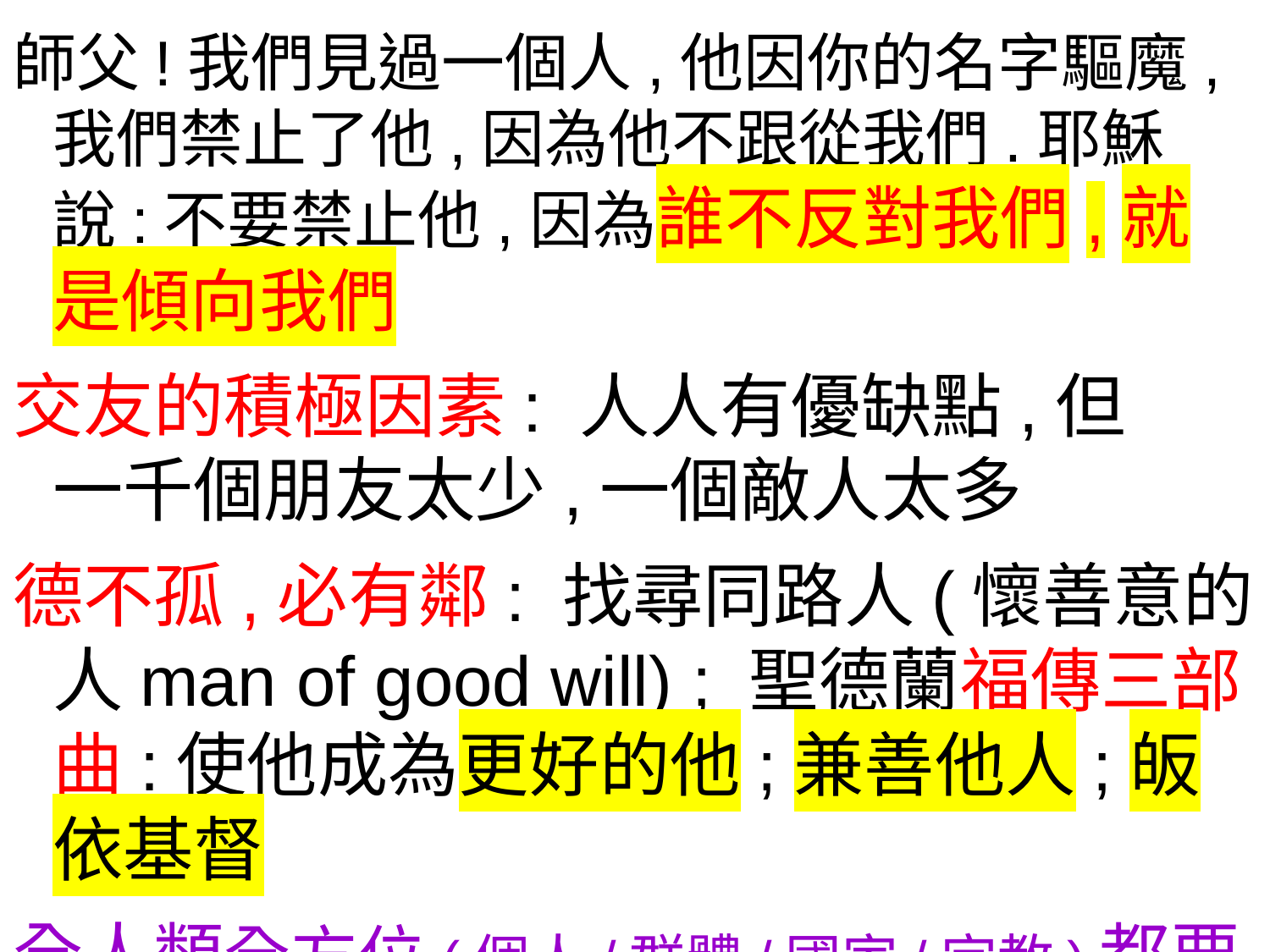

師父!我們見過一個人,他因你的名字驅魔,我們禁止了他,因為他不跟從我們.耶穌說:不要禁止他,因為誰不反對我們,就是傾向我們
交友的積極因素: 人人有優缺點,但
一千個朋友太少,一個敵人太多
德不孤,必有鄰: 找尋同路人(懷善意的人man of good will) ; 聖德蘭福傳三部曲:使他成為更好的他;兼善他人;皈依基督
全人類全方位(個人/群體/國家/宗教)都要學習
肯定自己,欣賞別人;學習別人,豐富自己